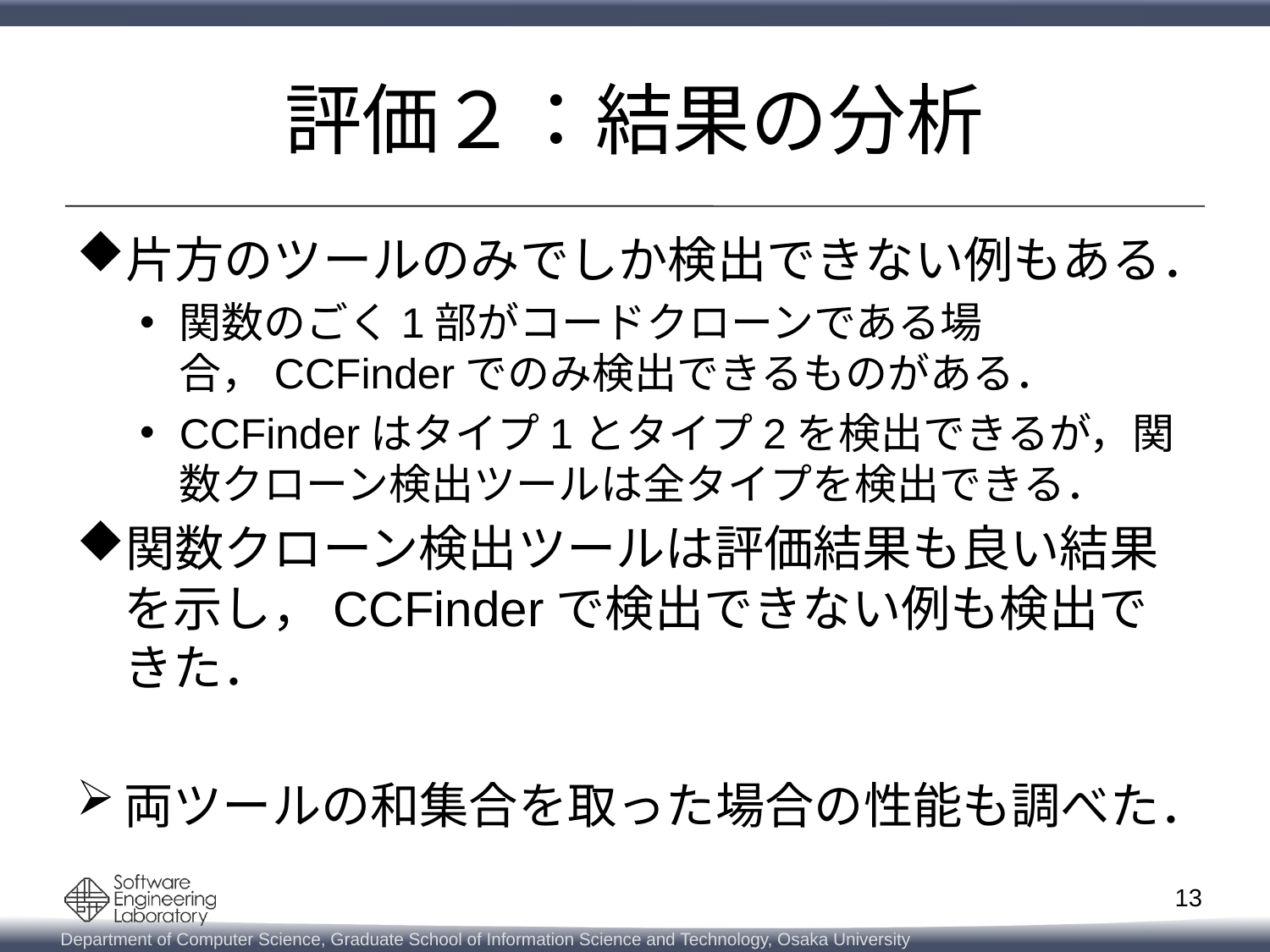

# 評価２：結果の分析
片方のツールのみでしか検出できない例もある．
関数のごく1部がコードクローンである場合，CCFinderでのみ検出できるものがある．
CCFinderはタイプ1とタイプ2を検出できるが，関数クローン検出ツールは全タイプを検出できる．
関数クローン検出ツールは評価結果も良い結果を示し，CCFinderで検出できない例も検出できた．

両ツールの和集合を取った場合の性能も調べた．

13